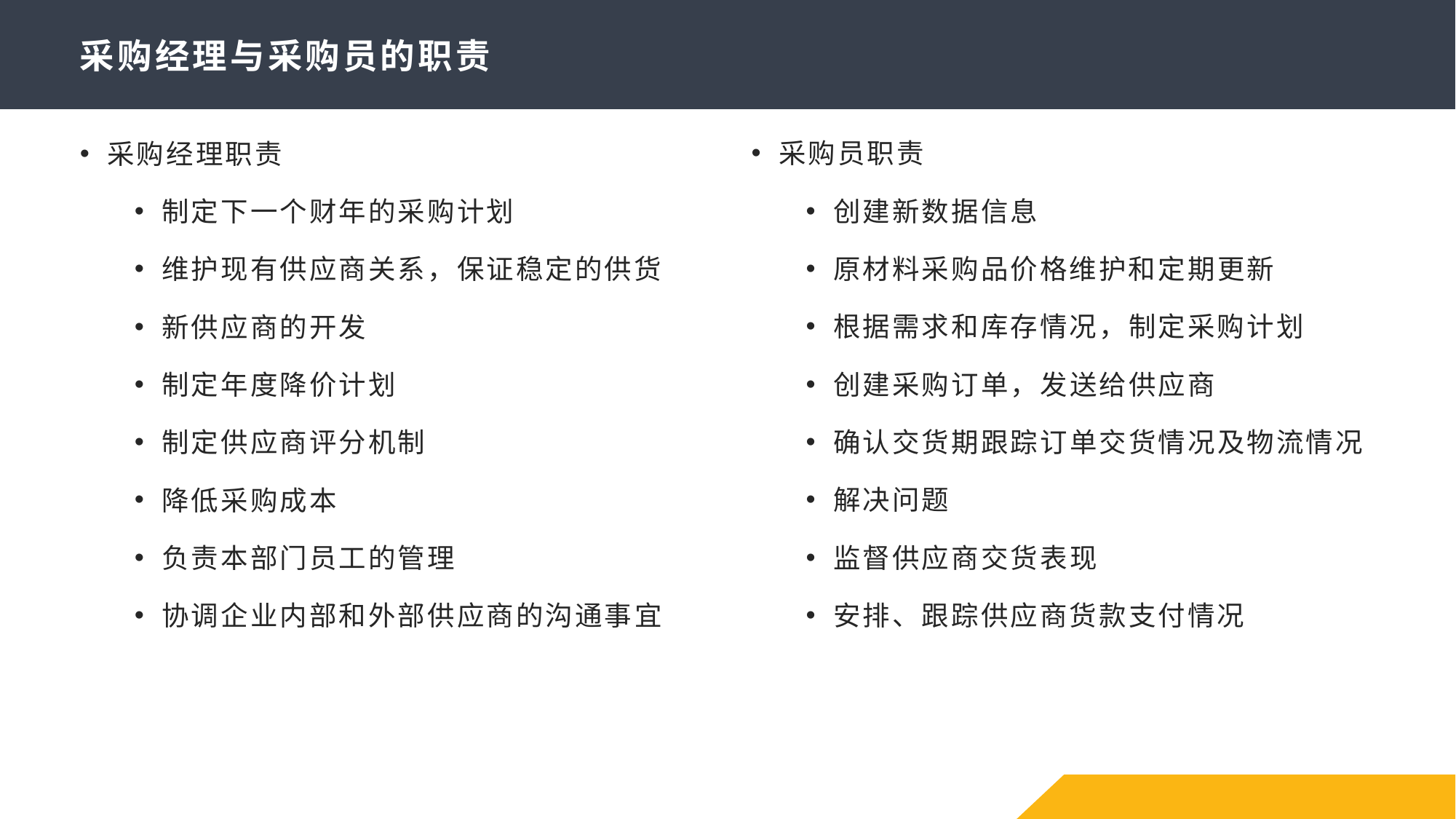

# 采购经理与采购员的职责
采购员职责
创建新数据信息
原材料采购品价格维护和定期更新
根据需求和库存情况，制定采购计划
创建采购订单，发送给供应商
确认交货期跟踪订单交货情况及物流情况
解决问题
监督供应商交货表现
安排、跟踪供应商货款支付情况
采购经理职责
制定下一个财年的采购计划
维护现有供应商关系，保证稳定的供货
新供应商的开发
制定年度降价计划
制定供应商评分机制
降低采购成本
负责本部门员工的管理
协调企业内部和外部供应商的沟通事宜